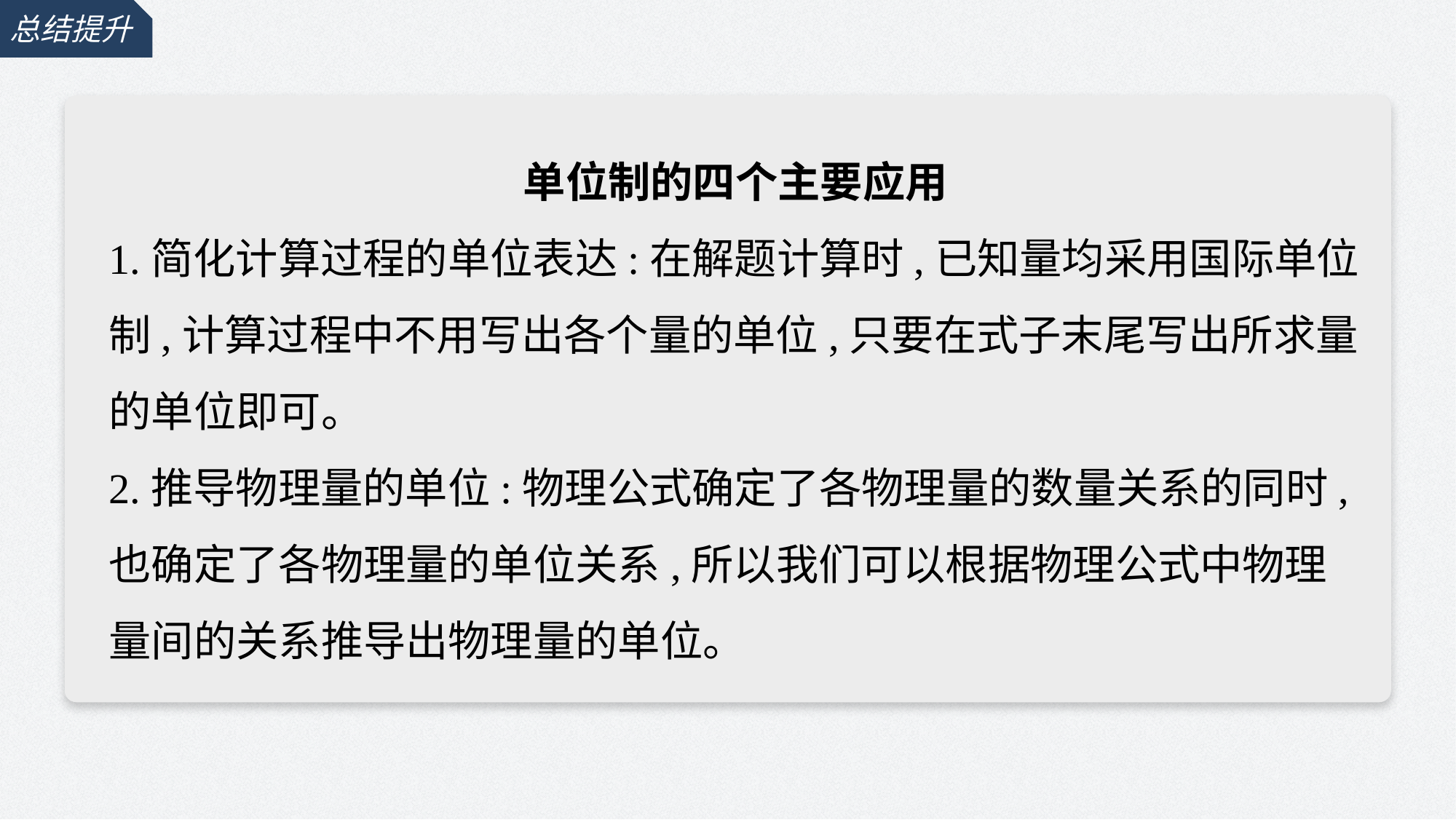

总结提升

单位制的四个主要应用
1.简化计算过程的单位表达:在解题计算时,已知量均采用国际单位制,计算过程中不用写出各个量的单位,只要在式子末尾写出所求量的单位即可。
2.推导物理量的单位:物理公式确定了各物理量的数量关系的同时,也确定了各物理量的单位关系,所以我们可以根据物理公式中物理量间的关系推导出物理量的单位。